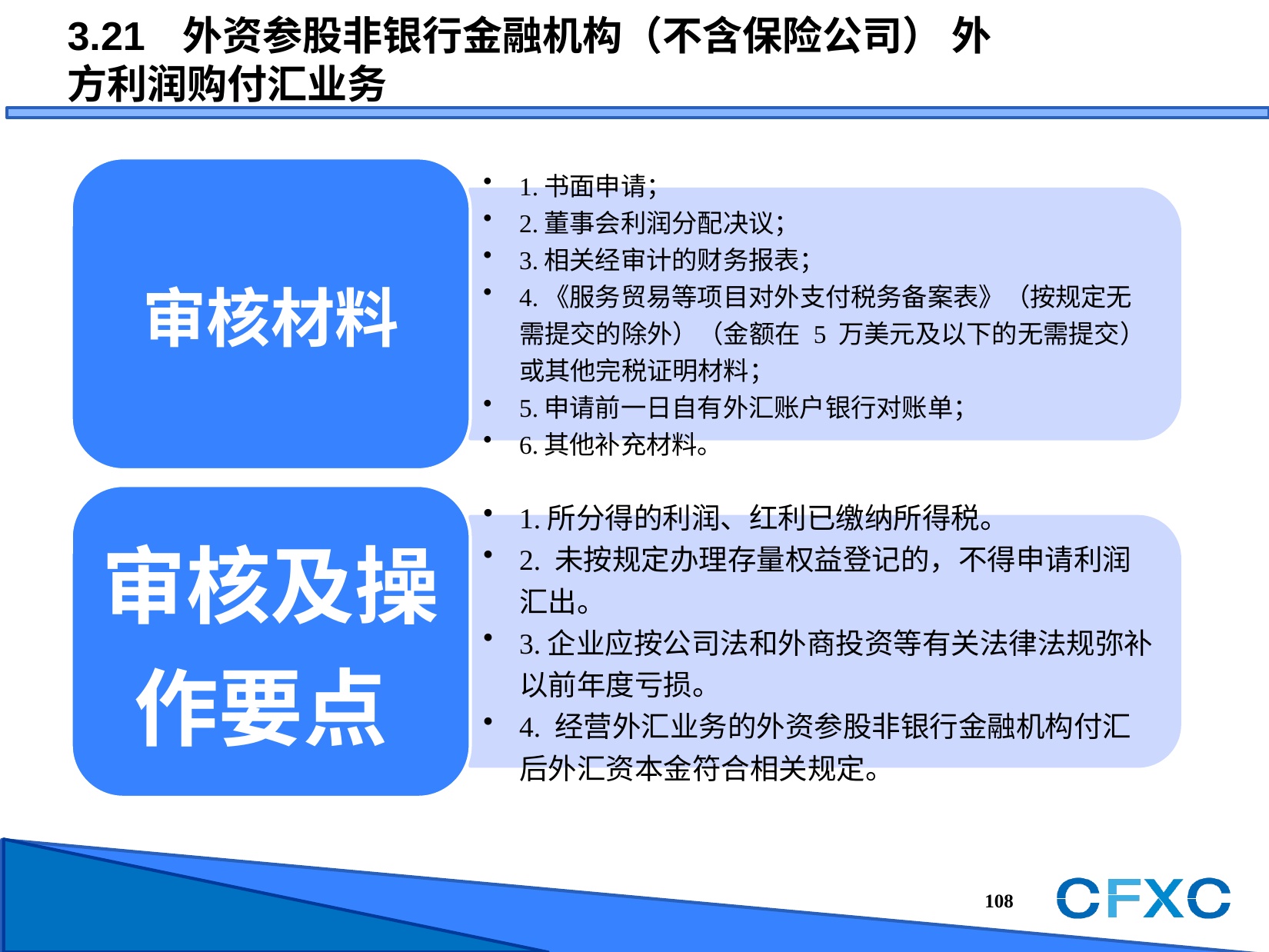

3.21	外资参股非银行金融机构（不含保险公司） 外
方利润购付汇业务
审核材料
1.书面申请；
审核及操作要点
1.所分得的利润、红利已缴纳所得税。
2.董事会利润分配决议；
3.相关经审计的财务报表；
4.《服务贸易等项目对外支付税务备案表》（按规定无需提交的除外）（金额在 5 万美元及以下的无需提交）或其他完税证明材料；
5.申请前一日自有外汇账户银行对账单；
6.其他补充材料。
2. 未按规定办理存量权益登记的，不得申请利润汇出。
3.企业应按公司法和外商投资等有关法律法规弥补以前年度亏损。
4. 经营外汇业务的外资参股非银行金融机构付汇后外汇资本金符合相关规定。
108